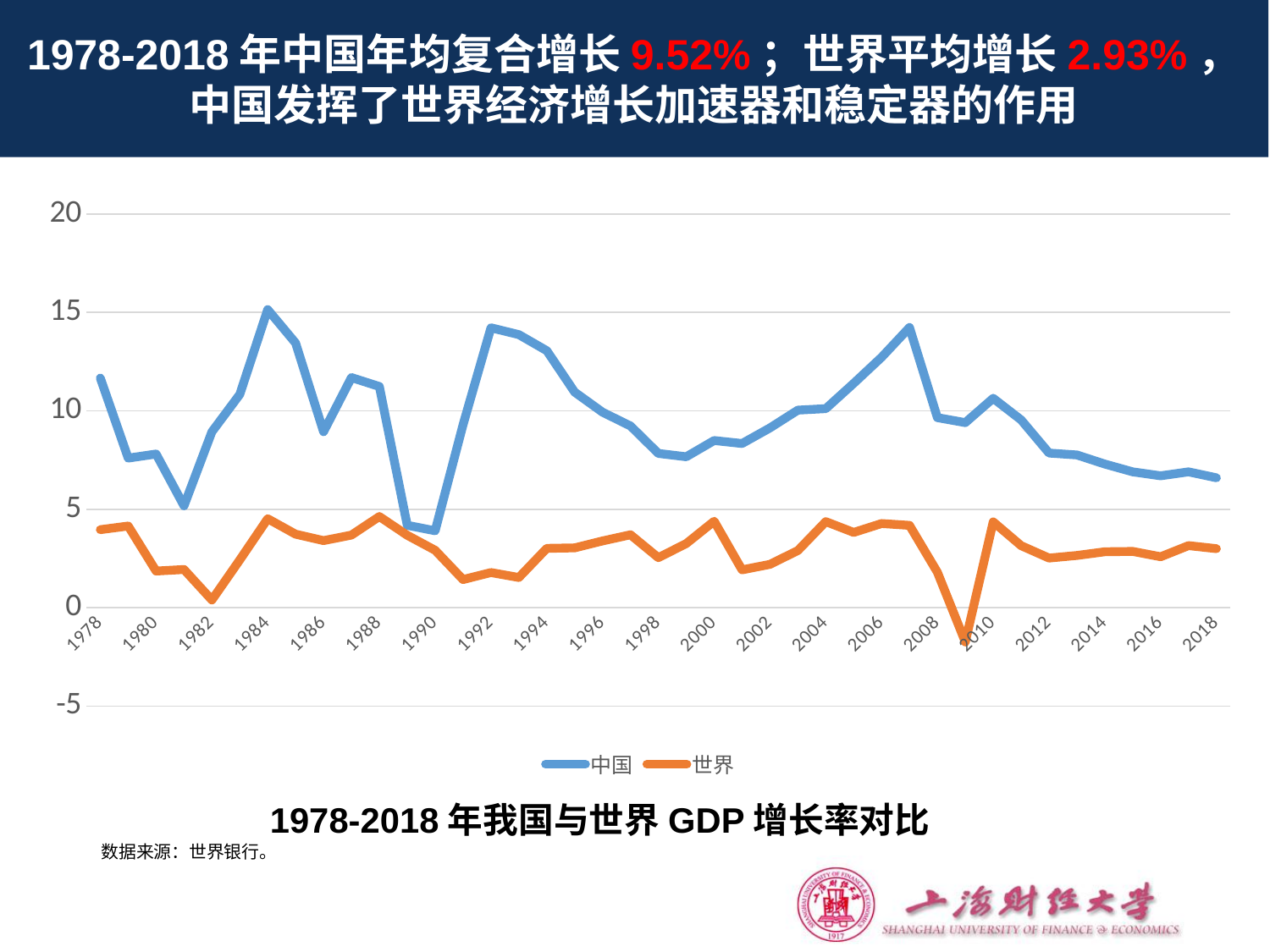

# 1978-2018年中国年均复合增长9.52%；世界平均增长2.93%，中国发挥了世界经济增长加速器和稳定器的作用

### Chart

| Category | 中国 | 世界 |
|---|---|---|
| 1978 | 11.666644003289335 | 3.9621796707265844 |
| 1979 | 7.600000000000335 | 4.149207827407437 |
| 1980 | 7.806691449814011 | 1.8631233374756704 |
| 1981 | 5.172413793103374 | 1.9413925435717232 |
| 1982 | 8.934426229508404 | 0.3932981595222742 |
| 1983 | 10.835214446952435 | 2.429890576680421 |
| 1984 | 15.139171758316422 | 4.517980922521048 |
| 1985 | 13.443396226415175 | 3.734929642058489 |
| 1986 | 8.939708939708765 | 3.4078543239621553 |
| 1987 | 11.688931297709956 | 3.688908439934451 |
| 1988 | 11.234515164459637 | 4.6297176308235635 |
| 1989 | 4.185867895545243 | 3.6799655036429755 |
| 1990 | 3.9071138960561314 | 2.9188533814785274 |
| 1991 | 9.294075913444487 | 1.4306546927104904 |
| 1992 | 14.216163583252126 | 1.7847853449138853 |
| 1993 | 13.86757601591367 | 1.5355418961207477 |
| 1994 | 13.052158722236527 | 3.013600952359184 |
| 1995 | 10.949227373068425 | 3.0388700063556797 |
| 1996 | 9.928372463191025 | 3.3911822850250246 |
| 1997 | 9.230769230769084 | 3.704300906439954 |
| 1998 | 7.837613918807278 | 2.541850830119756 |
| 1999 | 7.667486170866368 | 3.25856614197086 |
| 2000 | 8.491508491508341 | 4.392183805312982 |
| 2001 | 8.33991054985566 | 1.9241694002763126 |
| 2002 | 9.130645944633372 | 2.202133644571134 |
| 2003 | 10.035603026256766 | 2.9042534023209043 |
| 2004 | 10.111223458038737 | 4.372003926514225 |
| 2005 | 11.395775941230383 | 3.8230718826860084 |
| 2006 | 12.71947902069084 | 4.275655708945166 |
| 2007 | 14.231388035688 | 4.18150391109053 |
| 2008 | 9.654289372599266 | 1.8023722417205335 |
| 2009 | 9.39981317141536 | -1.7407287541645218 |
| 2010 | 10.636140463229765 | 4.358058072111248 |
| 2011 | 9.5364430080555 | 3.1515209868497465 |
| 2012 | 7.856262110269526 | 2.5214333189876896 |
| 2013 | 7.757635146170244 | 2.6531893542057503 |
| 2014 | 7.297665959381547 | 2.8421048820726753 |
| 2015 | 6.900204816724369 | 2.860359509237199 |
| 2016 | 6.699999999999932 | 2.5879912061859613 |
| 2017 | 6.900000000000134 | 3.1535187806025533 |
| 2018 | 6.6 | 3.0 |
        1978-2018年我国与世界GDP增长率对比
数据来源：世界银行。